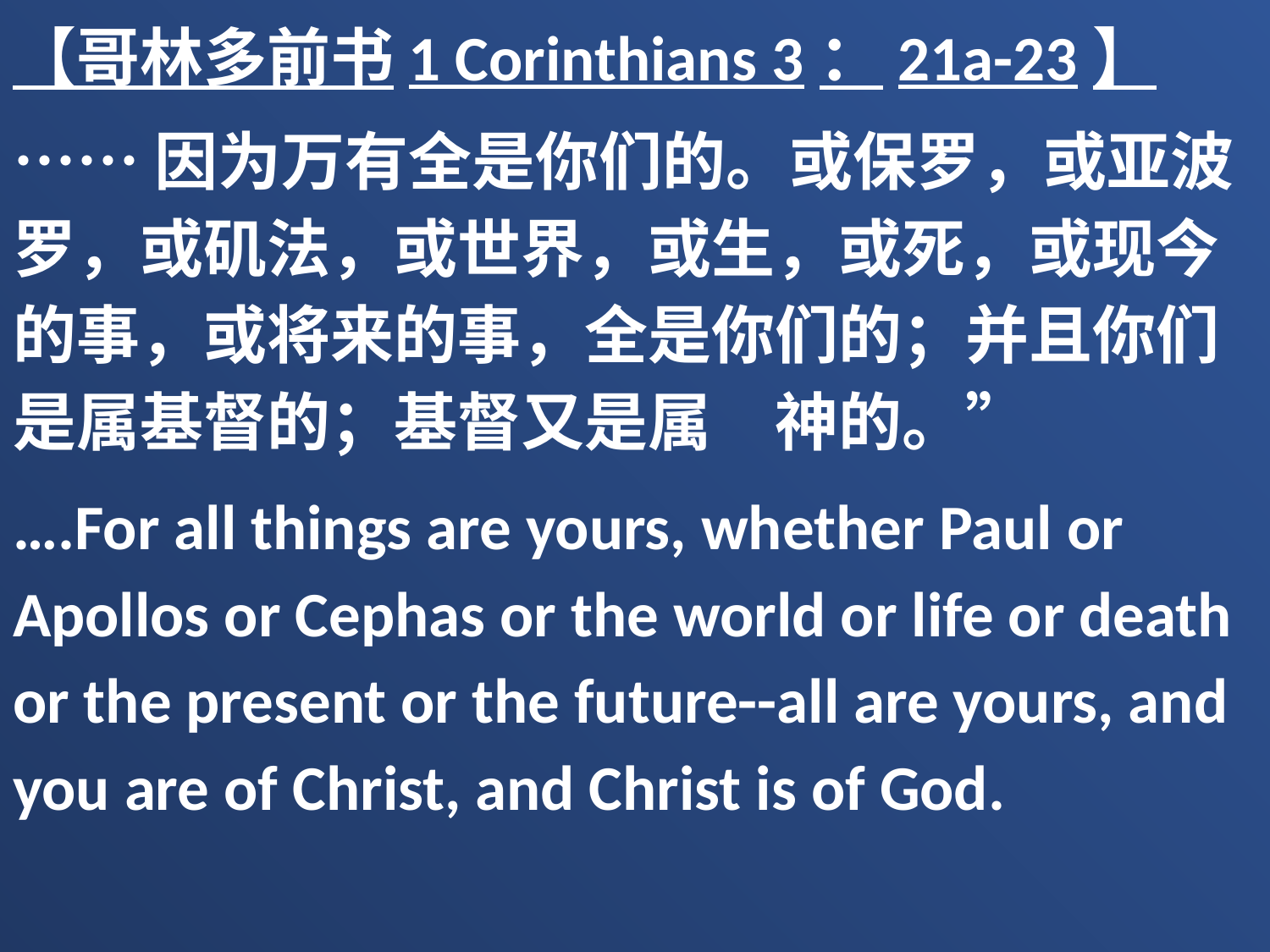

【哥林多前书1 Corinthians 3：21a-23】
……因为万有全是你们的。或保罗，或亚波罗，或矶法，或世界，或生，或死，或现今的事，或将来的事，全是你们的；并且你们是属基督的；基督又是属　神的。”
….For all things are yours, whether Paul or Apollos or Cephas or the world or life or death or the present or the future--all are yours, and you are of Christ, and Christ is of God.